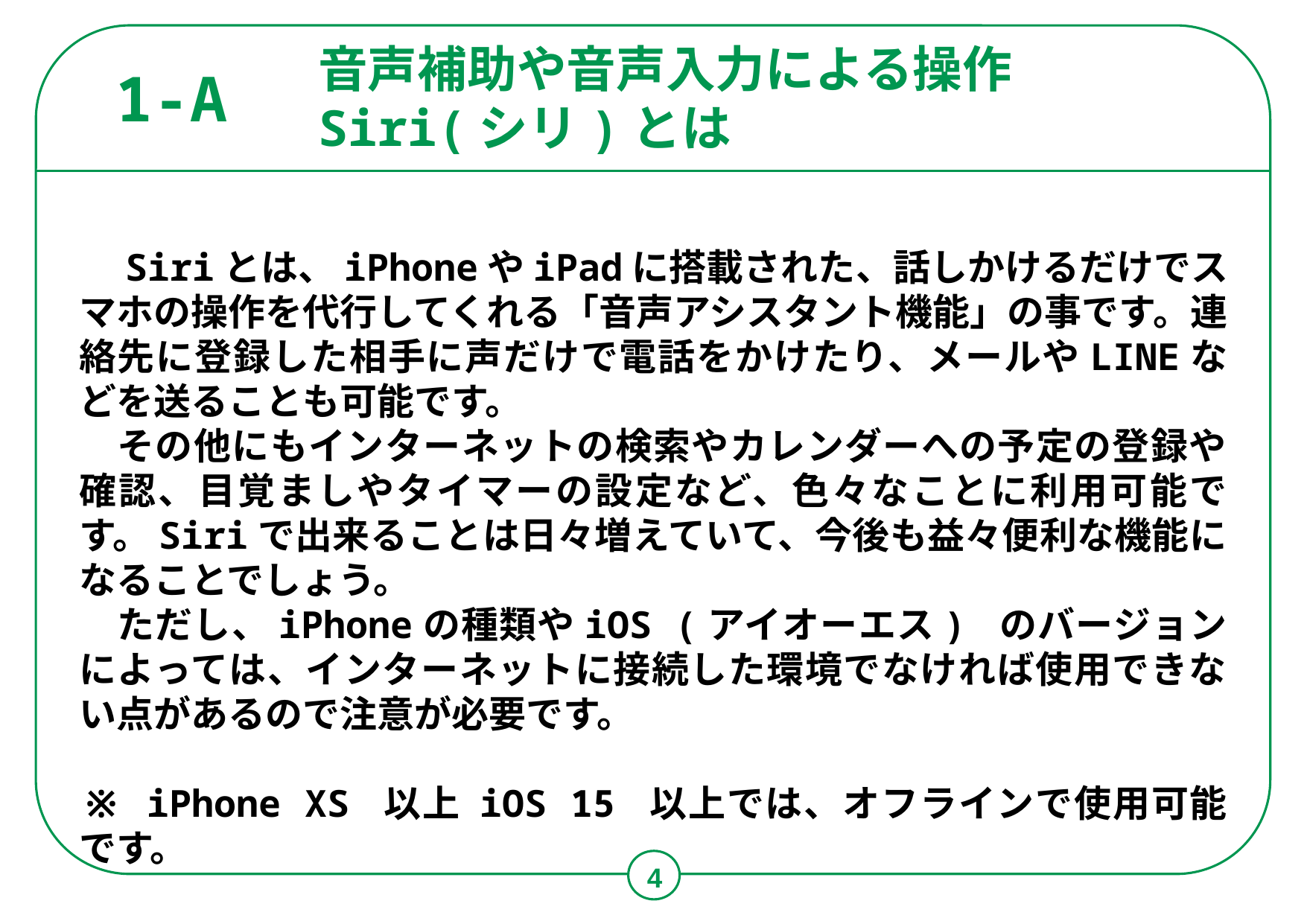

音声補助や音声入力による操作
Siri(シリ)とは
1-A
　Siriとは、iPhoneやiPadに搭載された、話しかけるだけでスマホの操作を代行してくれる「音声アシスタント機能」の事です。連絡先に登録した相手に声だけで電話をかけたり、メールやLINEなどを送ることも可能です。
　その他にもインターネットの検索やカレンダーへの予定の登録や確認、目覚ましやタイマーの設定など、色々なことに利用可能です。Siriで出来ることは日々増えていて、今後も益々便利な機能になることでしょう。
　ただし、iPhoneの種類やiOS (アイオーエス) のバージョンによっては、インターネットに接続した環境でなければ使用できない点があるので注意が必要です。

※ iPhone XS 以上 iOS 15 以上では、オフラインで使用可能です。